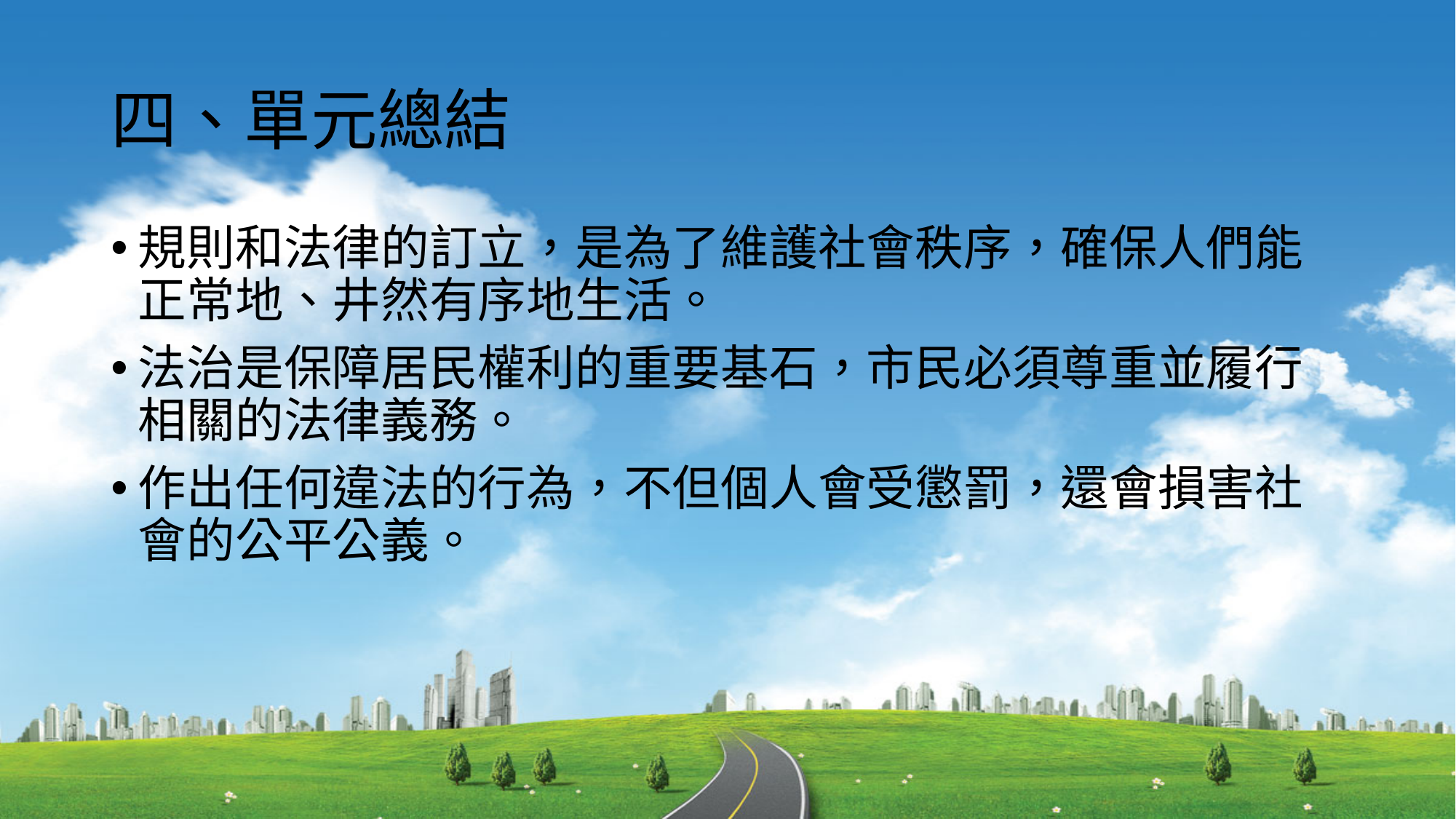

# 四、單元總結
規則和法律的訂立，是為了維護社會秩序，確保人們能正常地、井然有序地生活。
法治是保障居民權利的重要基石，市民必須尊重並履行相關的法律義務。
作出任何違法的行為，不但個人會受懲罰，還會損害社會的公平公義。